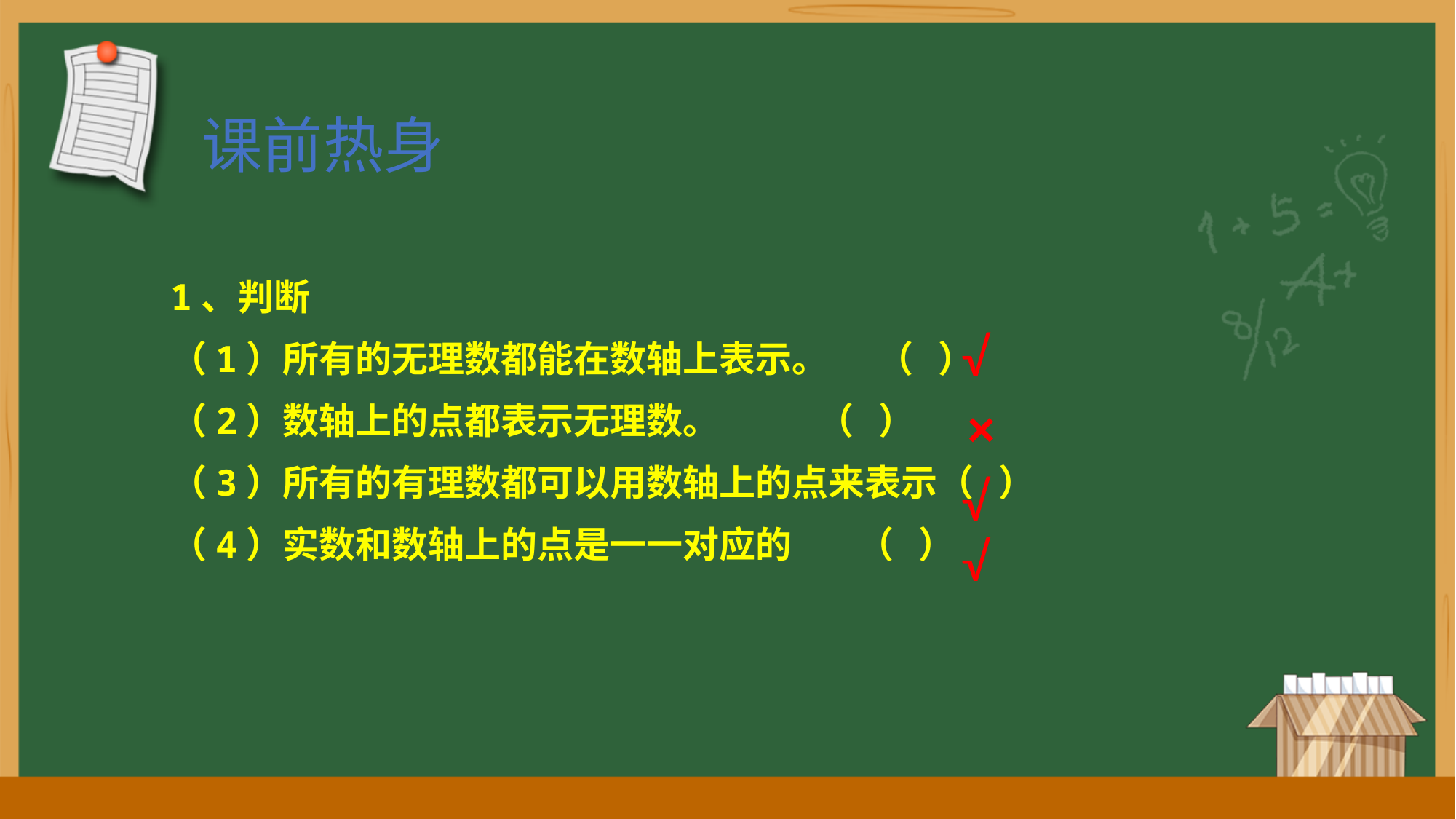

课前热身

1、判断
（1）所有的无理数都能在数轴上表示。      （   ）
（2）数轴上的点都表示无理数。            （   ）
（3）所有的有理数都可以用数轴上的点来表示（   ）
（4）实数和数轴上的点是一一对应的        （   ）
√
×
√
∨
∨
√